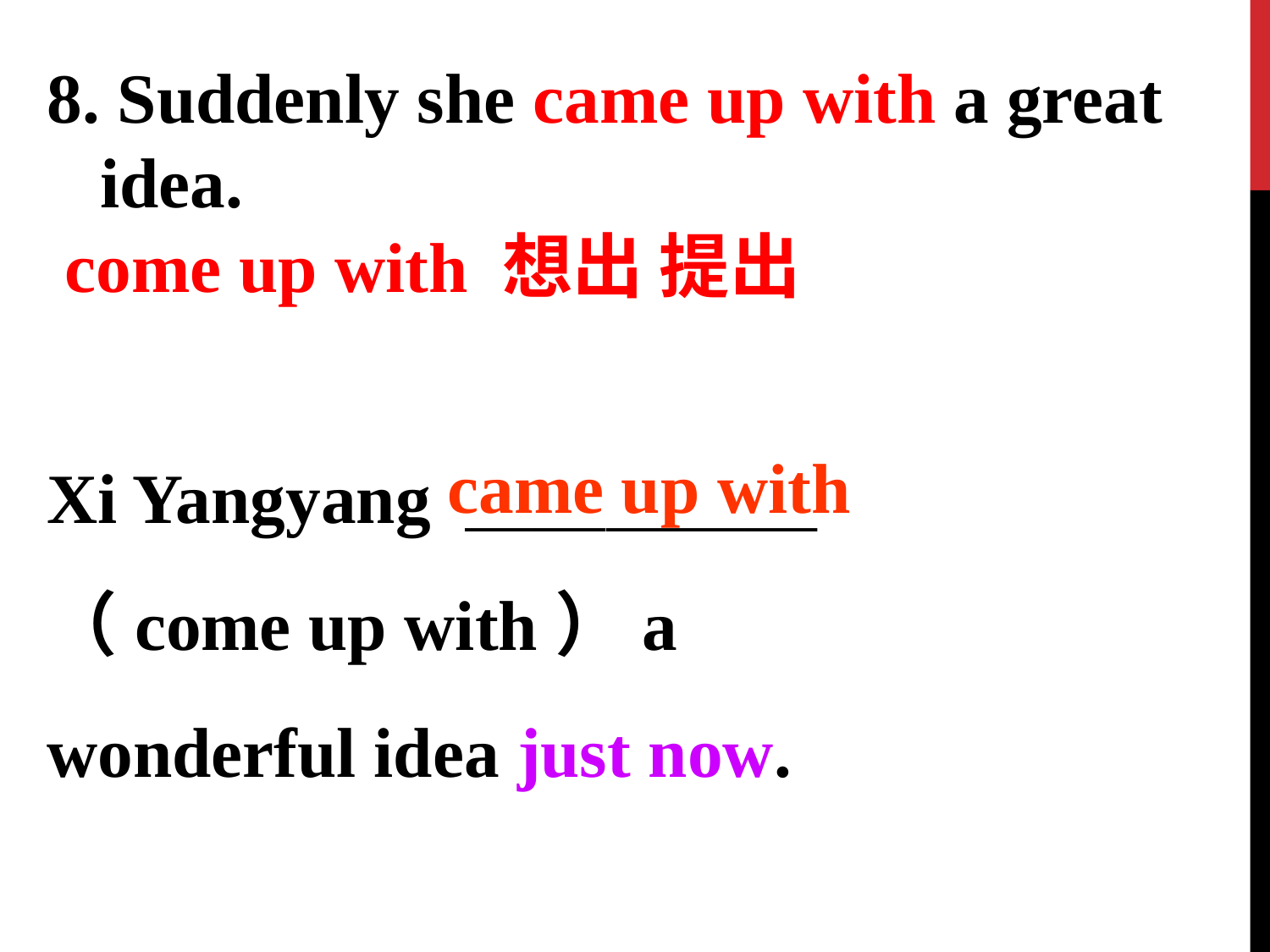

8. Suddenly she came up with a great
   idea.
 come up with 想出 提出

Xi Yangyang ＿＿＿＿＿
（come up with）a wonderful idea just now.
came up with